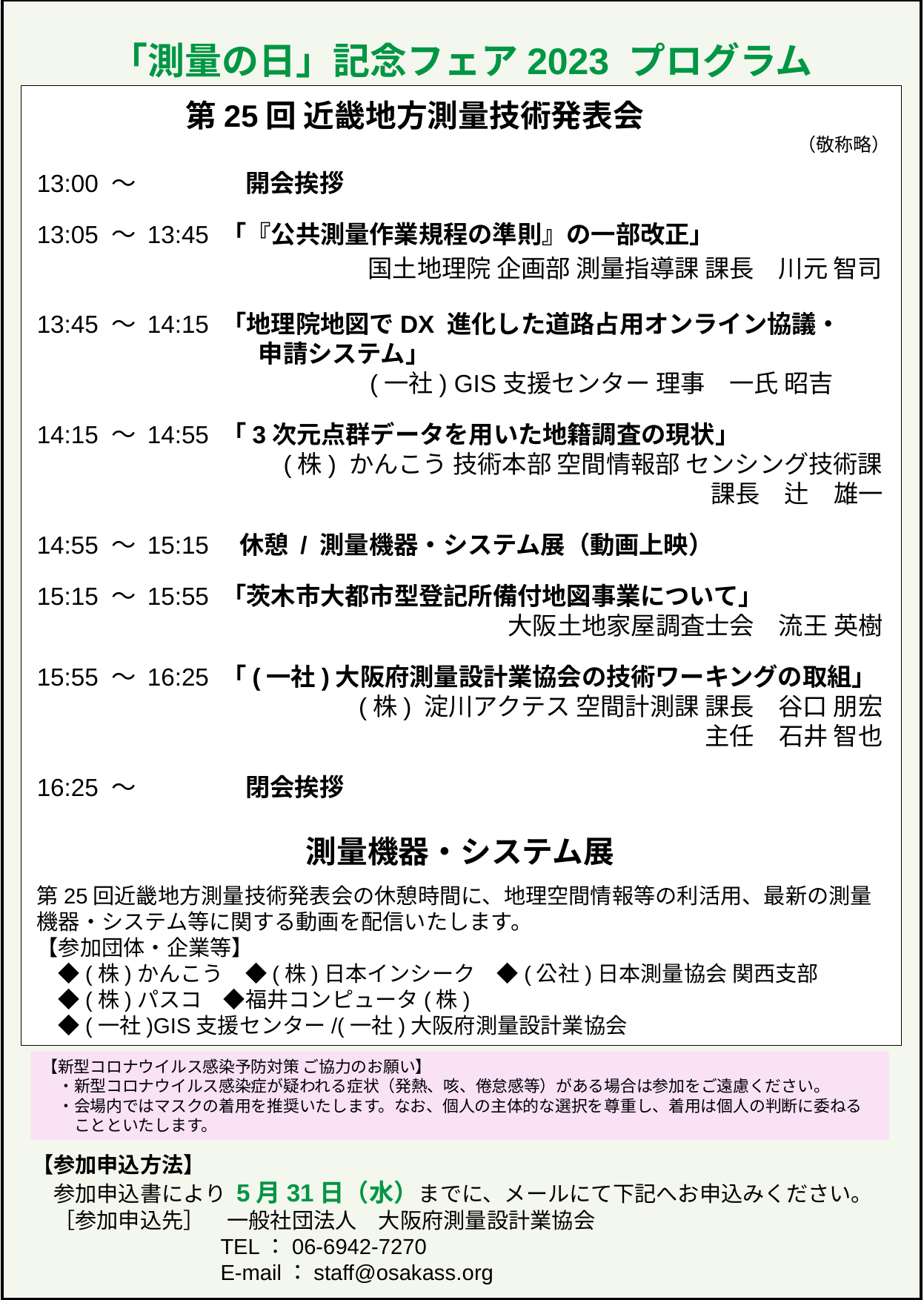

5月1日現在案
「測量の日」記念フェア2023 プログラム
第25回 近畿地方測量技術発表会
（敬称略）

13:00 ～ 　　　 　開会挨拶

13:05 ～ 13:45 「『公共測量作業規程の準則』の一部改正」
国土地理院 企画部 測量指導課 課長　川元 智司

13:45 ～ 14:15 「地理院地図でDX 進化した道路占用オンライン協議・
　　　　　　　　　申請システム」
(一社) GIS支援センター 理事　一氏 昭吉

14:15 ～ 14:55 「3次元点群データを用いた地籍調査の現状」
(株) かんこう 技術本部 空間情報部 センシング技術課
課長　辻　雄一

14:55 ～ 15:15　休憩 / 測量機器・システム展（動画上映）

15:15 ～ 15:55 「茨木市大都市型登記所備付地図事業について」
大阪土地家屋調査士会　流王 英樹

15:55 ～ 16:25 「(一社)大阪府測量設計業協会の技術ワーキングの取組」
　(株) 淀川アクテス 空間計測課 課長　谷口 朋宏
　　　　　主任　石井 智也

16:25 ～　　　　  閉会挨拶

測量機器・システム展

第25回近畿地方測量技術発表会の休憩時間に、地理空間情報等の利活用、最新の測量機器・システム等に関する動画を配信いたします。
【参加団体・企業等】
　◆(株)かんこう　◆(株)日本インシーク　◆(公社)日本測量協会 関西支部
　◆(株)パスコ　◆福井コンピュータ(株)
　◆(一社)GIS支援センター/(一社)大阪府測量設計業協会

【新型コロナウイルス感染予防対策 ご協力のお願い】
　・新型コロナウイルス感染症が疑われる症状（発熱、咳、倦怠感等）がある場合は参加をご遠慮ください。
　・会場内ではマスクの着用を推奨いたします。なお、個人の主体的な選択を尊重し、着用は個人の判断に委ねる
　　ことといたします。
【参加申込方法】
　参加申込書により 5月31日（水）までに、メールにて下記へお申込みください。
　［参加申込先］　一般社団法人　大阪府測量設計業協会
 　　　　　　　　TEL：06-6942-7270
 　　　　　　　　E-mail：staff@osakass.org